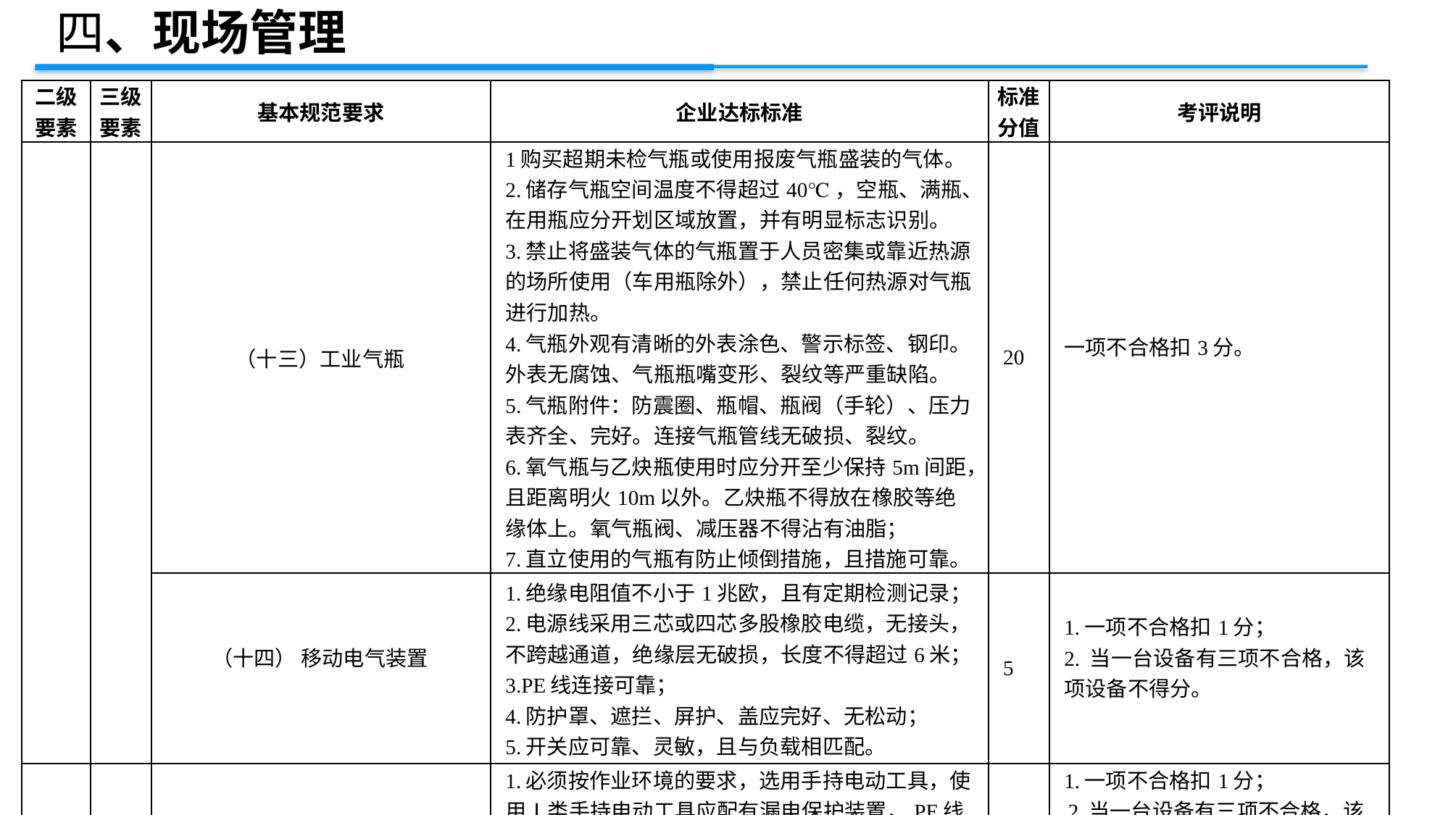

四、现场管理

| 二级 要素 | 三级 要素 | 基本规范要求 | 企业达标标准 | 标准 分值 | 考评说明 |
| --- | --- | --- | --- | --- | --- |
|  |  | （十三）工业气瓶 | 1购买超期未检气瓶或使用报废气瓶盛装的气体。 2.储存气瓶空间温度不得超过40℃，空瓶、满瓶、在用瓶应分开划区域放置，并有明显标志识别。 3.禁止将盛装气体的气瓶置于人员密集或靠近热源的场所使用（车用瓶除外），禁止任何热源对气瓶进行加热。 4.气瓶外观有清晰的外表涂色、警示标签、钢印。外表无腐蚀、气瓶瓶嘴变形、裂纹等严重缺陷。 5.气瓶附件：防震圈、瓶帽、瓶阀（手轮）、压力表齐全、完好。连接气瓶管线无破损、裂纹。 6.氧气瓶与乙炔瓶使用时应分开至少保持5m间距，且距离明火10m以外。乙炔瓶不得放在橡胶等绝缘体上。氧气瓶阀、减压器不得沾有油脂； 7.直立使用的气瓶有防止倾倒措施，且措施可靠。 | 20 | 一项不合格扣3分。 |
|  |  | （十四） 移动电气装置 | 1.绝缘电阻值不小于1兆欧，且有定期检测记录； 2.电源线采用三芯或四芯多股橡胶电缆，无接头，不跨越通道，绝缘层无破损，长度不得超过6米； 3.PE线连接可靠； 4.防护罩、遮拦、屏护、盖应完好、无松动； 5.开关应可靠、灵敏，且与负载相匹配。 | 5 | 1.一项不合格扣1分； 2. 当一台设备有三项不合格，该项设备不得分。 |
|  |  | （十五） 手持电动工具 | 1.必须按作业环境的要求，选用手持电动工具，使用Ⅰ类手持电动工具应配有漏电保护装置，PE线连接可靠； 2.绝缘电阻符合要求，有定期测量记录（每三个月需测量一次）； | 5 | 1.一项不合格扣1分； 2.当一台设备有三项不合格，该项设备不得分。 注：绝缘电阻以企业测量记录为依据，现场进行抽测。 |